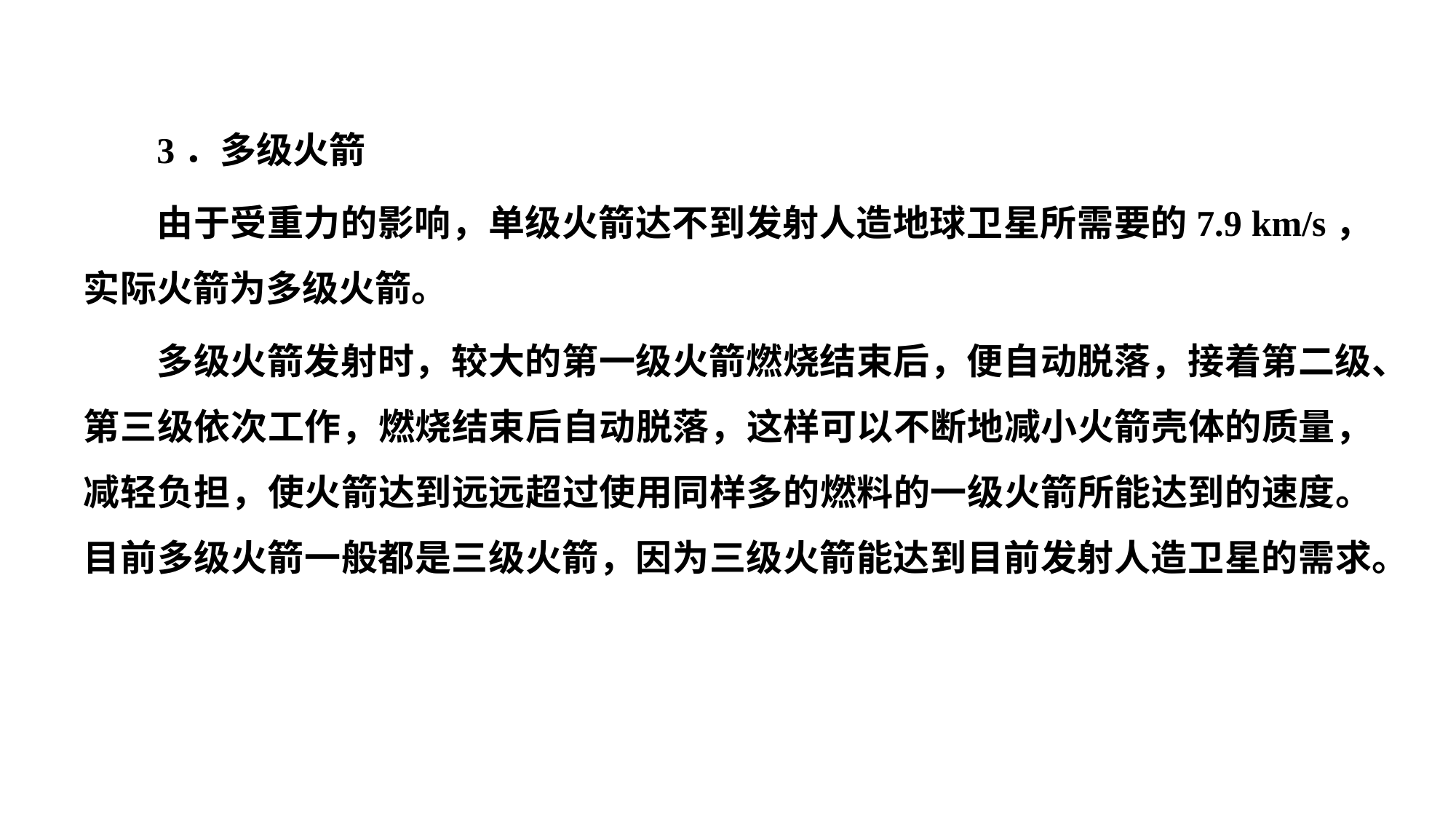

3．多级火箭
由于受重力的影响，单级火箭达不到发射人造地球卫星所需要的7.9 km/s，实际火箭为多级火箭。
多级火箭发射时，较大的第一级火箭燃烧结束后，便自动脱落，接着第二级、第三级依次工作，燃烧结束后自动脱落，这样可以不断地减小火箭壳体的质量，减轻负担，使火箭达到远远超过使用同样多的燃料的一级火箭所能达到的速度。目前多级火箭一般都是三级火箭，因为三级火箭能达到目前发射人造卫星的需求。